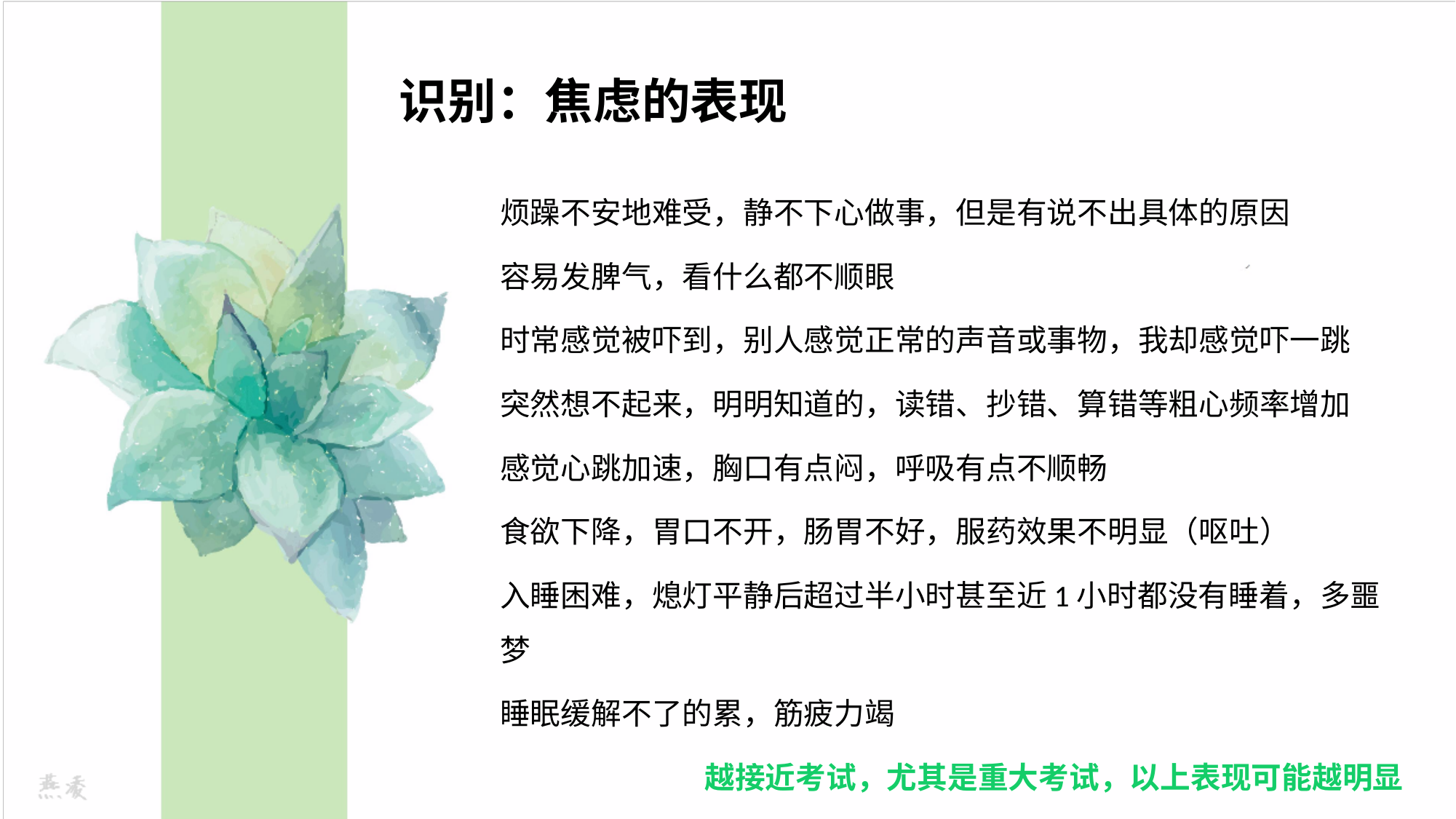

识别：焦虑的表现
烦躁不安地难受，静不下心做事，但是有说不出具体的原因
容易发脾气，看什么都不顺眼
时常感觉被吓到，别人感觉正常的声音或事物，我却感觉吓一跳
突然想不起来，明明知道的，读错、抄错、算错等粗心频率增加
感觉心跳加速，胸口有点闷，呼吸有点不顺畅
食欲下降，胃口不开，肠胃不好，服药效果不明显（呕吐）
入睡困难，熄灯平静后超过半小时甚至近1小时都没有睡着，多噩梦
睡眠缓解不了的累，筋疲力竭
越接近考试，尤其是重大考试，以上表现可能越明显
超过一周没有缓减需要特别处理